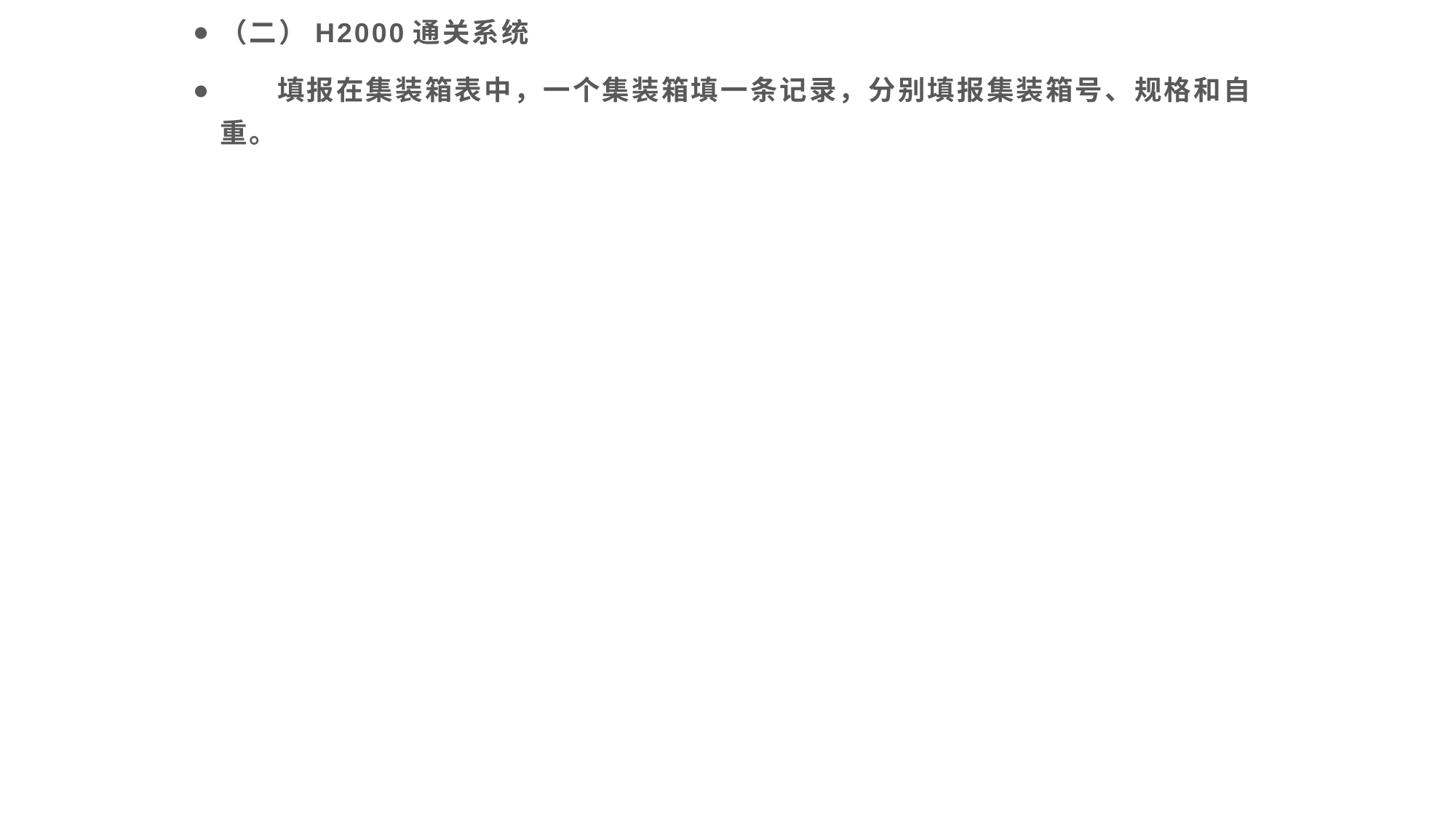

（二）H2000通关系统
      填报在集装箱表中，一个集装箱填一条记录，分别填报集装箱号、规格和自重。